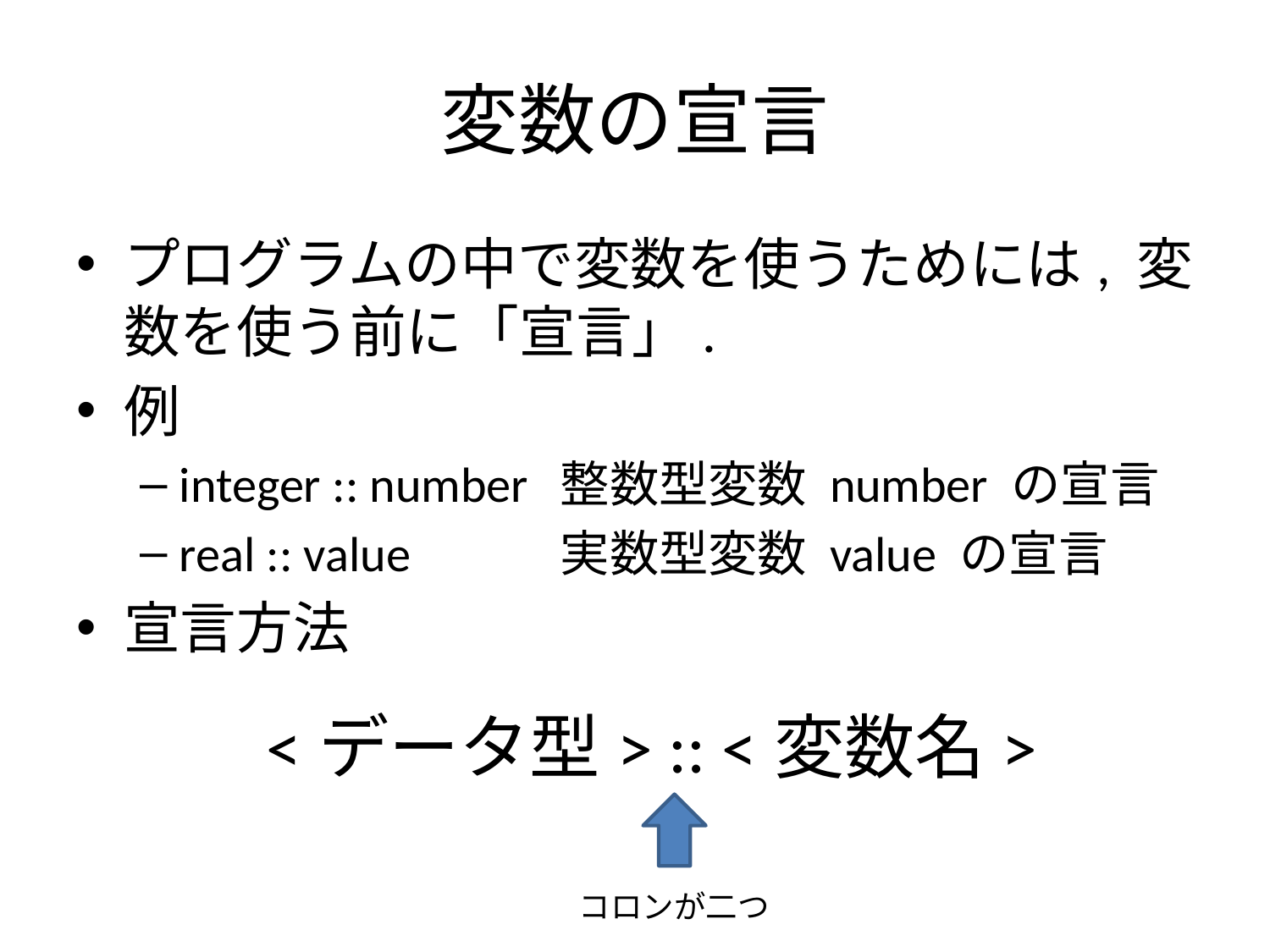

# 変数の宣言
プログラムの中で変数を使うためには, 変数を使う前に「宣言」.
例
integer :: number	整数型変数 number の宣言
real :: value		実数型変数 value の宣言
宣言方法

<データ型> :: <変数名>

コロンが二つ